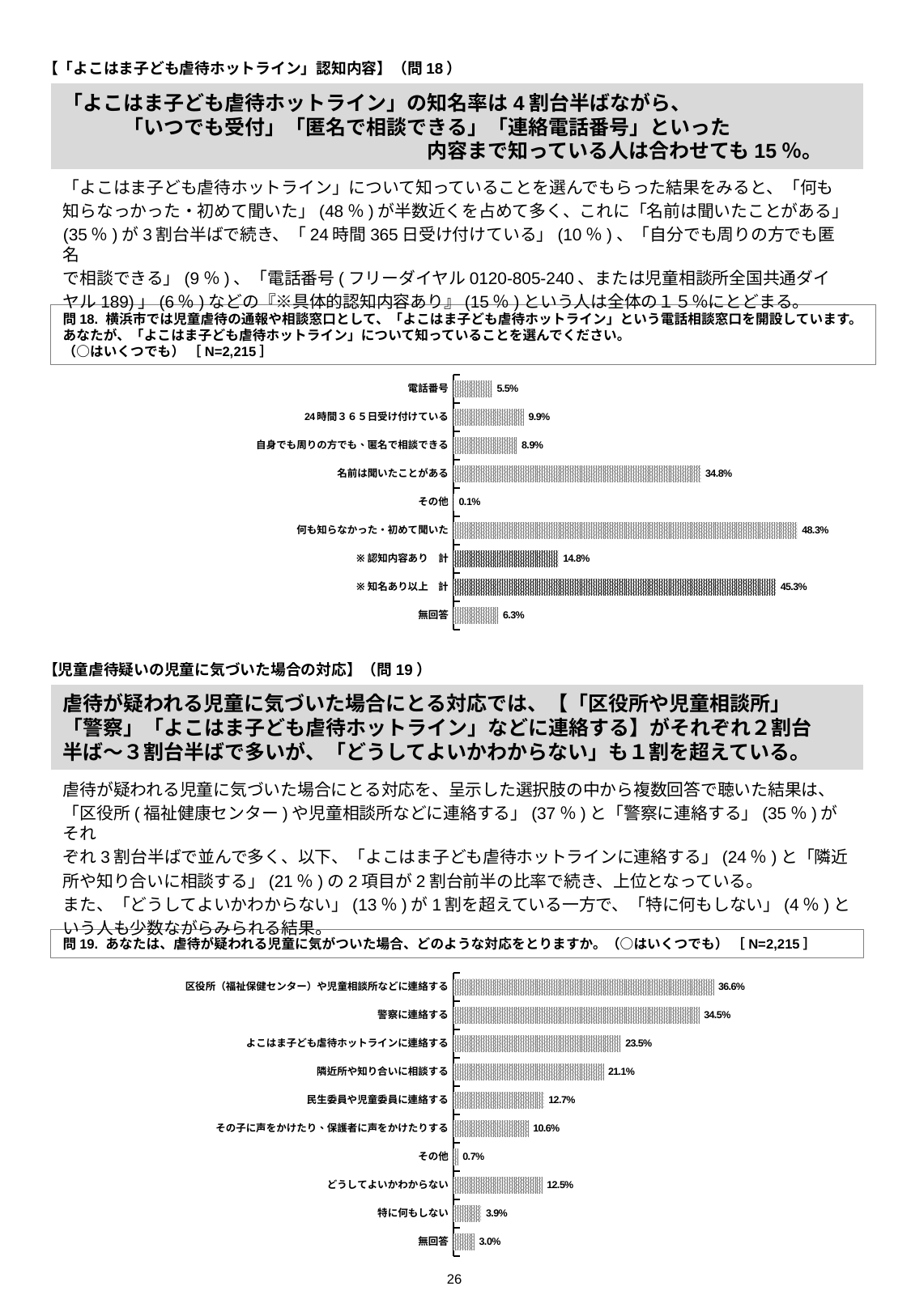

【「よこはま子ども虐待ホットライン」認知内容】（問18）
# 「よこはま子ども虐待ホットライン」の知名率は4割台半ばながら、 　　　「いつでも受付」「匿名で相談できる」「連絡電話番号」といった 　　　　　　　　　　　　　　　　　　内容まで知っている人は合わせても15％。
「よこはま子ども虐待ホットライン」について知っていることを選んでもらった結果をみると、「何も
知らなっかった・初めて聞いた」(48％)が半数近くを占めて多く、これに「名前は聞いたことがある」
(35％)が3割台半ばで続き、「24時間365日受け付けている」(10％)、「自分でも周りの方でも匿名
で相談できる」(9％)、「電話番号(フリーダイヤル0120-805-240、または児童相談所全国共通ダイ
ヤル189)」(6％)などの『※具体的認知内容あり』(15％)という人は全体の１５％にとどまる。
問18. 横浜市では児童虐待の通報や相談窓口として、「よこはま子ども虐待ホットライン」という電話相談窓口を開設しています。あなたが、「よこはま子ども虐待ホットライン」について知っていることを選んでください。
（○はいくつでも） ［N=2,215］

### Chart

| Category |  |
|---|---|
| 電話番号 | 0.054627539503386 |
| 24時間３６５日受け付けている | 0.0988713318284425 |
| 自身でも周りの方でも、匿名で相談できる | 0.0893905191873589 |
| 名前は聞いたことがある | 0.347629796839729 |
| その他 | 0.00135440180586907 |
| 何も知らなかった・初めて聞いた | 0.483069977426637 |
| ※認知内容あり　計 | 0.147629796839729 |
| ※知名あり以上　計 | 0.452821670428894 |
| 無回答 | 0.0632054176072235 |
【児童虐待疑いの児童に気づいた場合の対応】（問19）
虐待が疑われる児童に気づいた場合にとる対応では、【「区役所や児童相談所」
「警察」「よこはま子ども虐待ホットライン」などに連絡する】がそれぞれ２割台
半ば〜３割台半ばで多いが、「どうしてよいかわからない」も１割を超えている。
虐待が疑われる児童に気づいた場合にとる対応を、呈示した選択肢の中から複数回答で聴いた結果は、
「区役所(福祉健康センター)や児童相談所などに連絡する」(37％)と「警察に連絡する」(35％)がそれ
ぞれ3割台半ばで並んで多く、以下、「よこはま子ども虐待ホットラインに連絡する」(24％)と「隣近
所や知り合いに相談する」(21％)の2項目が2割台前半の比率で続き、上位となっている。
また、「どうしてよいかわからない」(13％)が1割を超えている一方で、「特に何もしない」(4％)と
いう人も少数ながらみられる結果。
問19. あなたは、虐待が疑われる児童に気がついた場合、どのような対応をとりますか。（○はいくつでも） ［N=2,215］

### Chart

| Category |  |
|---|---|
| 区役所（福祉保健センター）や児童相談所などに連絡する | 0.365688487584651 |
| 警察に連絡する | 0.345372460496614 |
| よこはま子ども虐待ホットラインに連絡する | 0.235214446952596 |
| 隣近所や知り合いに相談する | 0.210835214446953 |
| 民生委員や児童委員に連絡する | 0.127313769751693 |
| その子に声をかけたり、保護者に声をかけたりする | 0.105643340857788 |
| その他 | 0.00677200902934538 |
| どうしてよいかわからない | 0.125056433408578 |
| 特に何もしない | 0.0392776523702032 |
| 無回答 | 0.0297968397291196 |
26